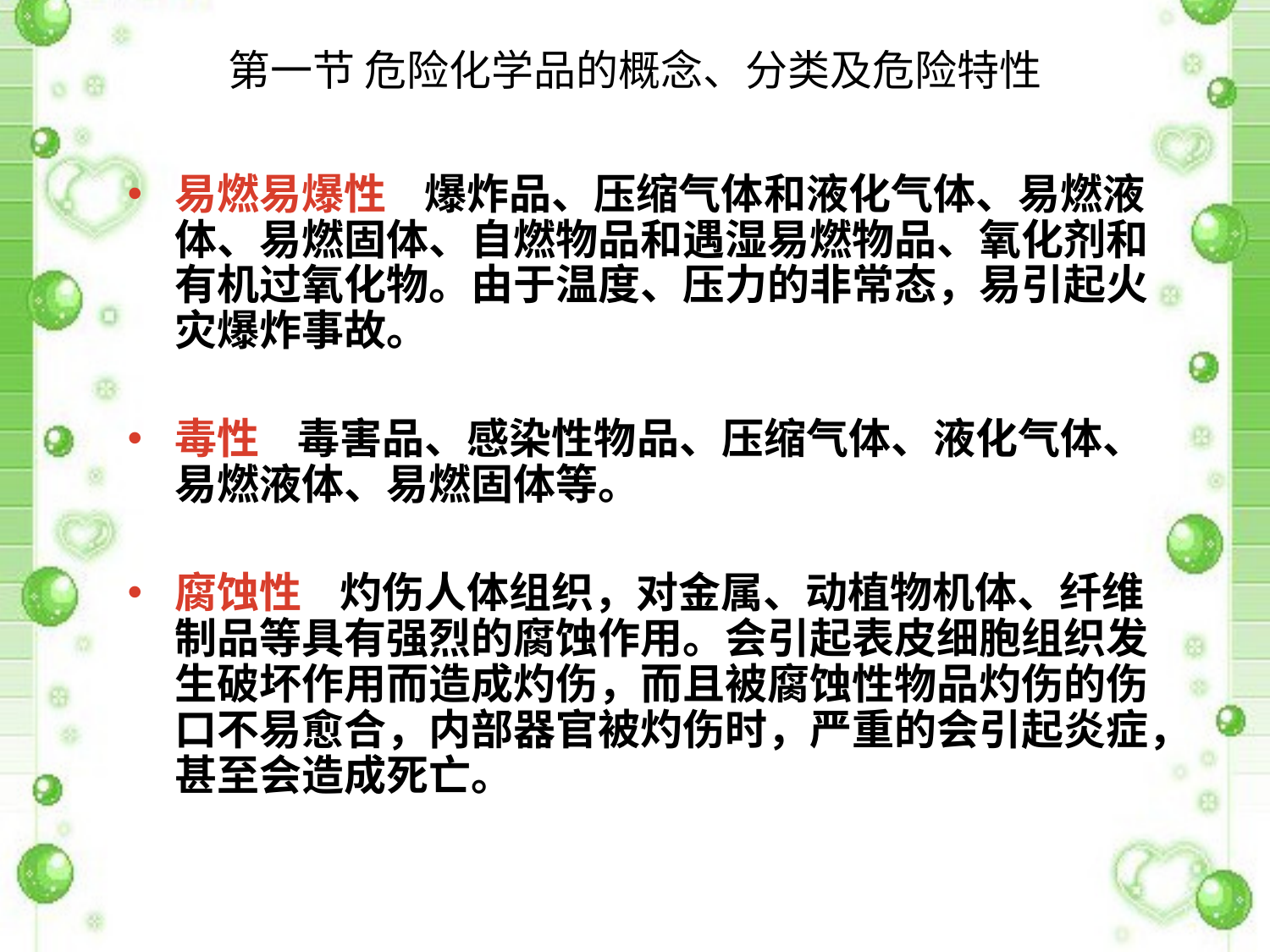

# 第一节 危险化学品的概念、分类及危险特性
易燃易爆性    爆炸品、压缩气体和液化气体、易燃液体、易燃固体、自燃物品和遇湿易燃物品、氧化剂和有机过氧化物。由于温度、压力的非常态，易引起火灾爆炸事故。

毒性    毒害品、感染性物品、压缩气体、液化气体、易燃液体、易燃固体等。

腐蚀性    灼伤人体组织，对金属、动植物机体、纤维制品等具有强烈的腐蚀作用。会引起表皮细胞组织发生破坏作用而造成灼伤，而且被腐蚀性物品灼伤的伤口不易愈合，内部器官被灼伤时，严重的会引起炎症，甚至会造成死亡。